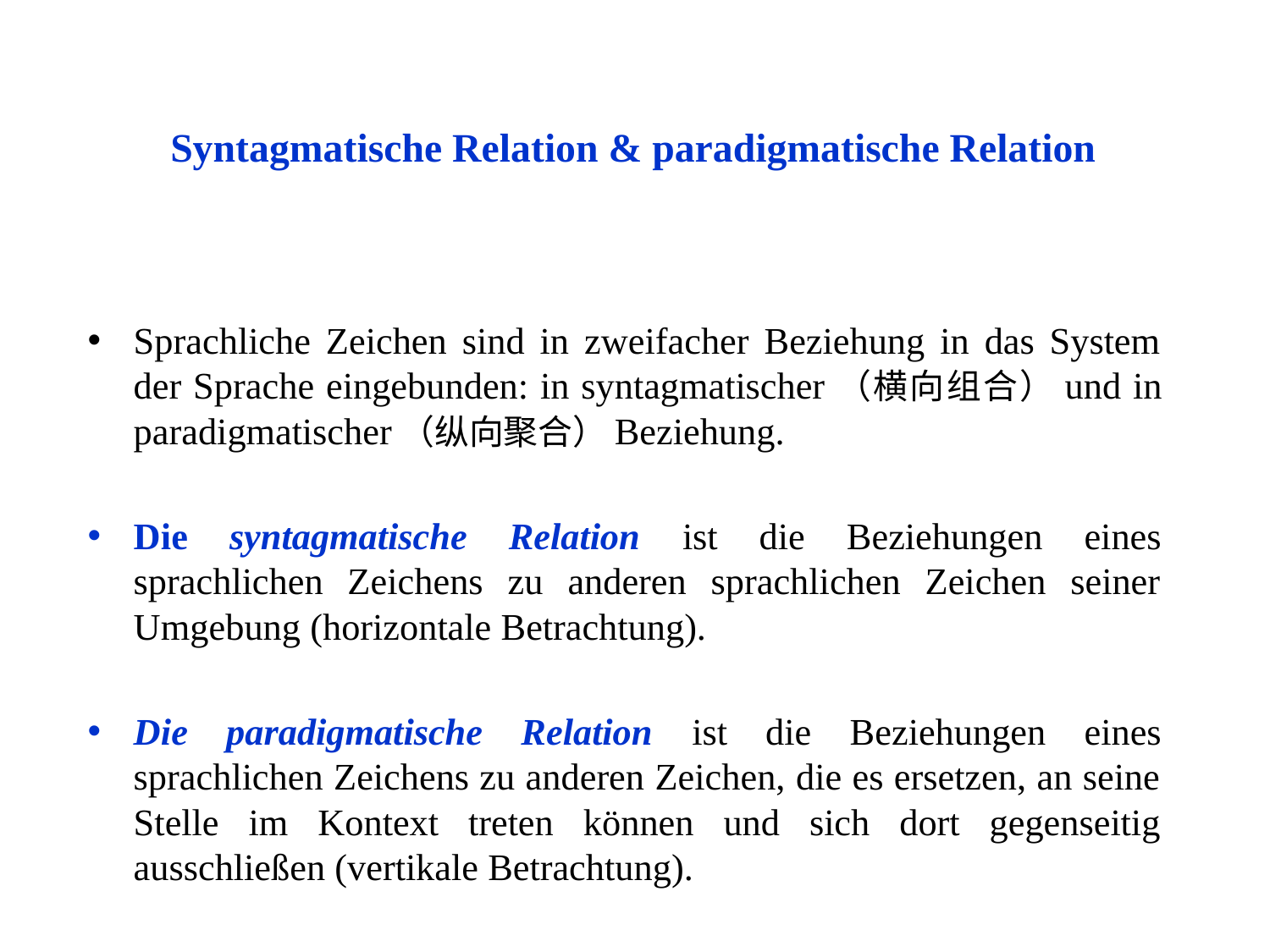

# Syntagmatische Relation & paradigmatische Relation

Sprachliche Zeichen sind in zweifacher Beziehung in das System der Sprache eingebunden: in syntagmatischer（横向组合）und in paradigmatischer（纵向聚合）Beziehung.

Die syntagmatische Relation ist die Beziehungen eines sprachlichen Zeichens zu anderen sprachlichen Zeichen seiner Umgebung (horizontale Betrachtung).

Die paradigmatische Relation ist die Beziehungen eines sprachlichen Zeichens zu anderen Zeichen, die es ersetzen, an seine Stelle im Kontext treten können und sich dort gegenseitig ausschließen (vertikale Betrachtung).